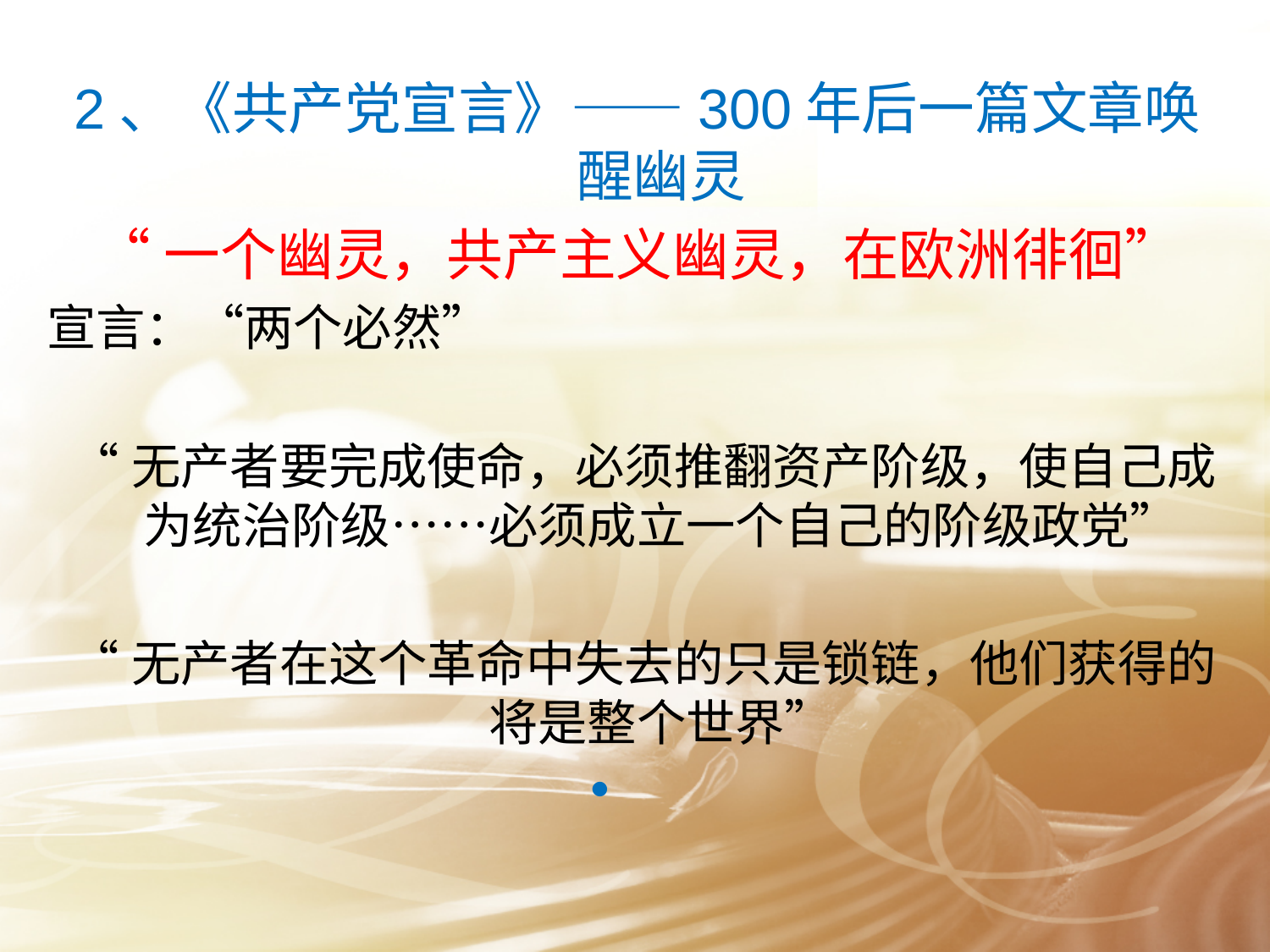

#
2、《共产党宣言》——300年后一篇文章唤醒幽灵
“一个幽灵，共产主义幽灵，在欧洲徘徊”
宣言：“两个必然”

 “无产者要完成使命，必须推翻资产阶级，使自己成为统治阶级……必须成立一个自己的阶级政党”

 “无产者在这个革命中失去的只是锁链，他们获得的将是整个世界”